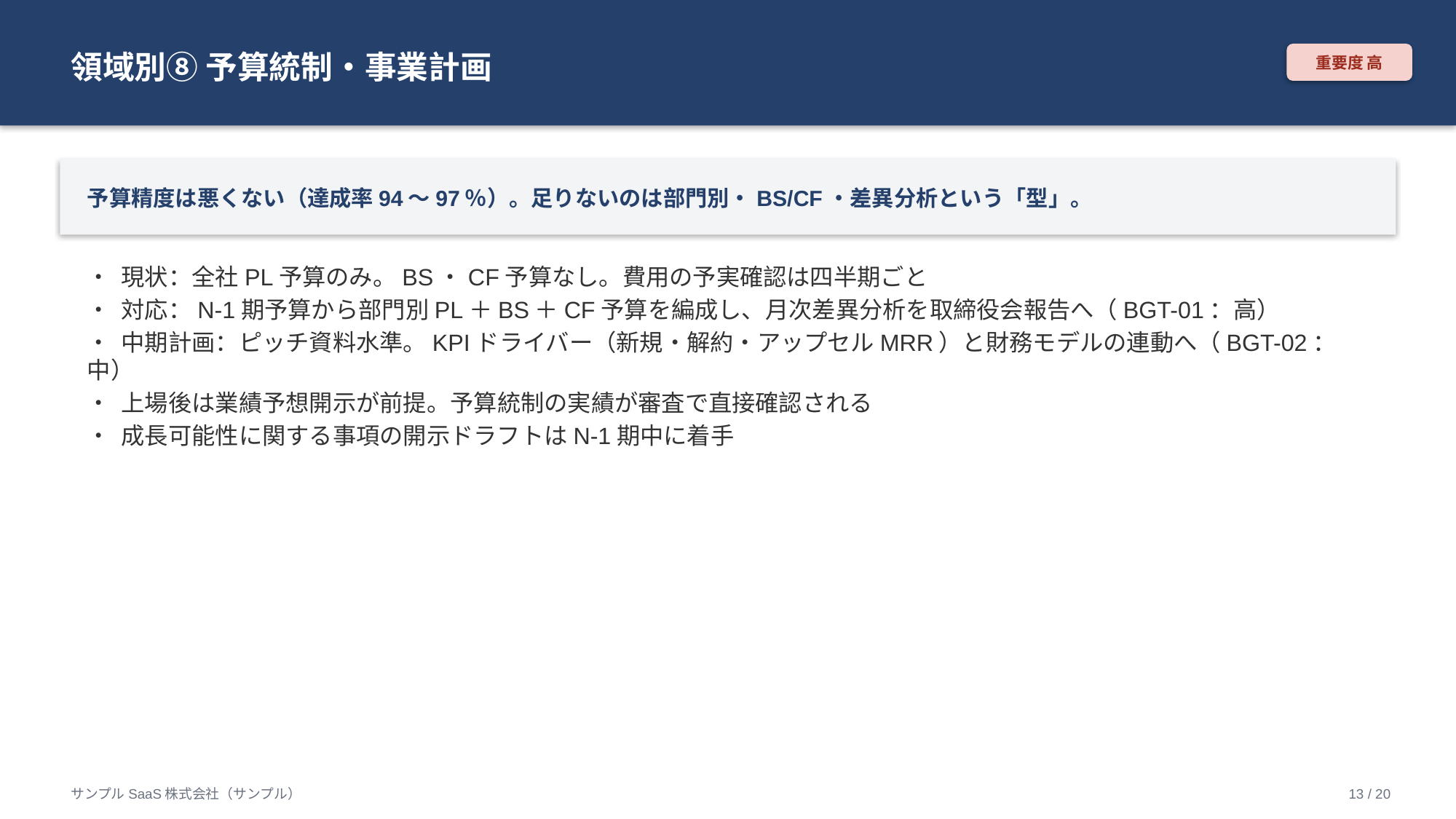

領域別⑧ 予算統制・事業計画
重要度 高

予算精度は悪くない（達成率94〜97％）。足りないのは部門別・BS/CF・差異分析という「型」。
• 現状：全社PL予算のみ。BS・CF予算なし。費用の予実確認は四半期ごと
• 対応：N-1期予算から部門別PL＋BS＋CF予算を編成し、月次差異分析を取締役会報告へ（BGT-01：高）
• 中期計画：ピッチ資料水準。KPIドライバー（新規・解約・アップセルMRR）と財務モデルの連動へ（BGT-02：中）
• 上場後は業績予想開示が前提。予算統制の実績が審査で直接確認される
• 成長可能性に関する事項の開示ドラフトはN-1期中に着手
サンプルSaaS株式会社（サンプル）
13 / 20